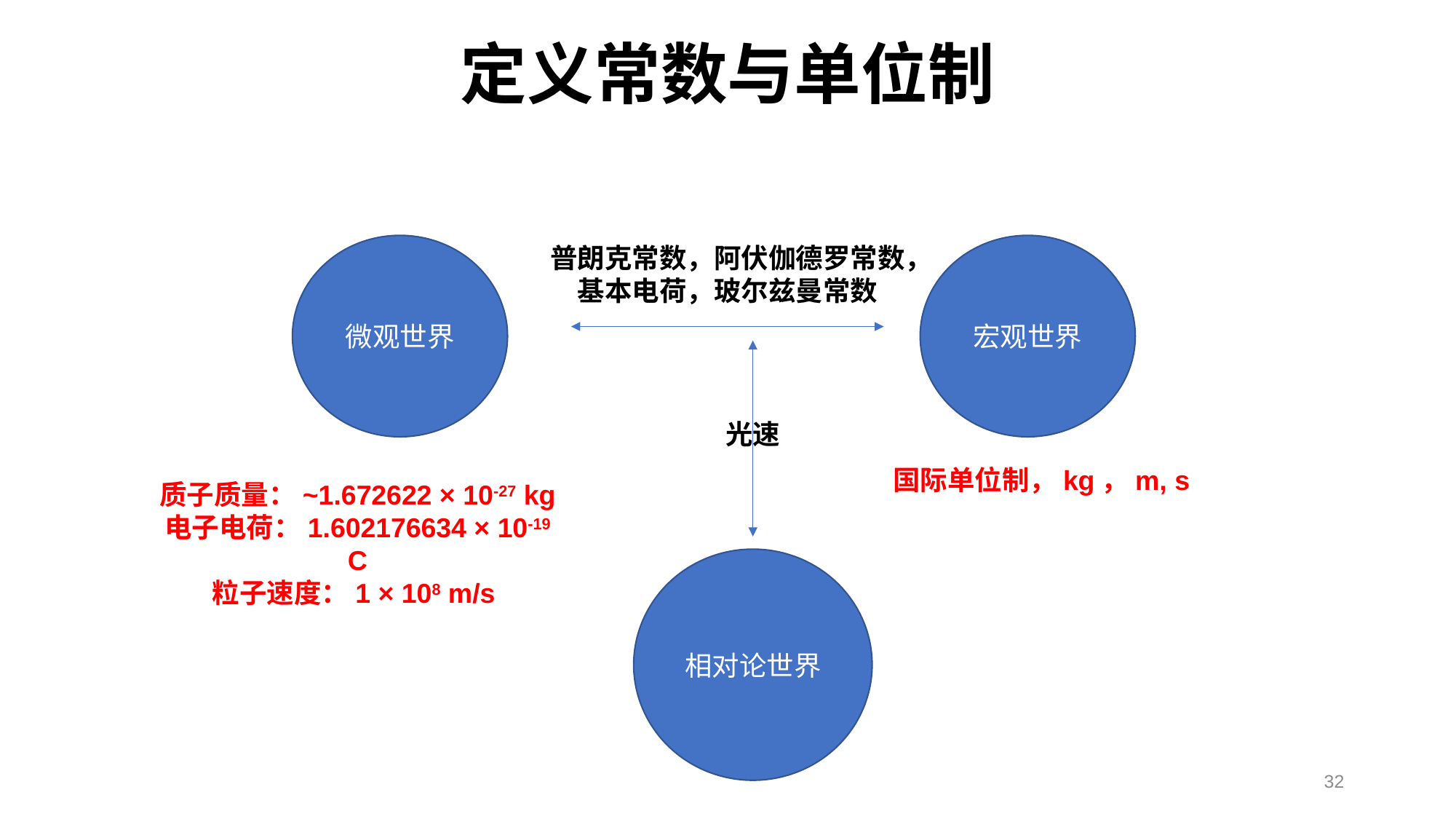

# 定义常数与单位制
微观世界
普朗克常数，阿伏伽德罗常数，基本电荷，玻尔兹曼常数
宏观世界
光速
国际单位制，kg，m, s
质子质量：~1.672622 × 10-27 kg
电子电荷：1.602176634 × 10-19 C
粒子速度：1 × 108 m/s
相对论世界
32